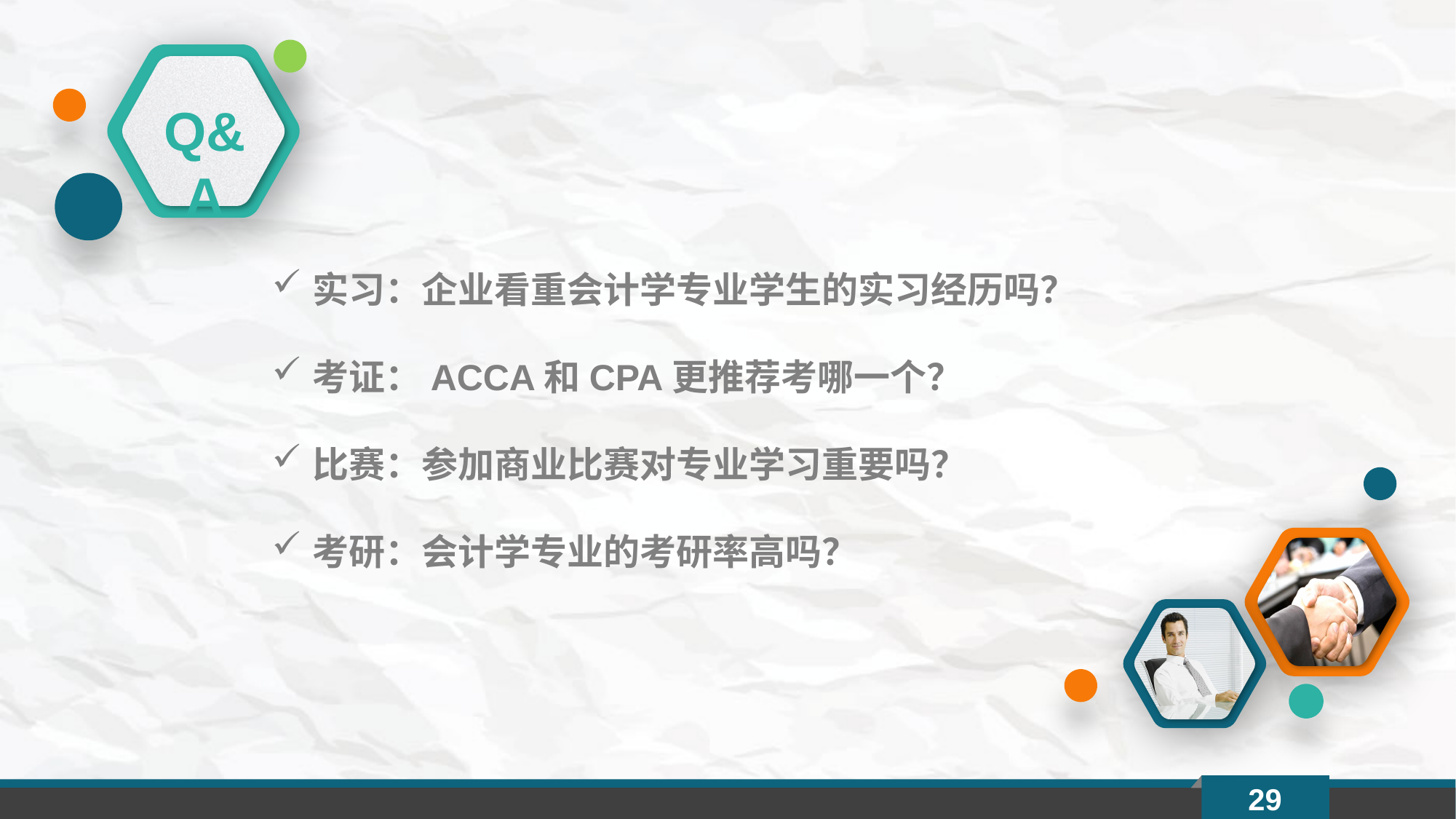

Q&A

实习：企业看重会计学专业学生的实习经历吗？
考证：ACCA和CPA更推荐考哪一个？
比赛：参加商业比赛对专业学习重要吗？
考研：会计学专业的考研率高吗？

29